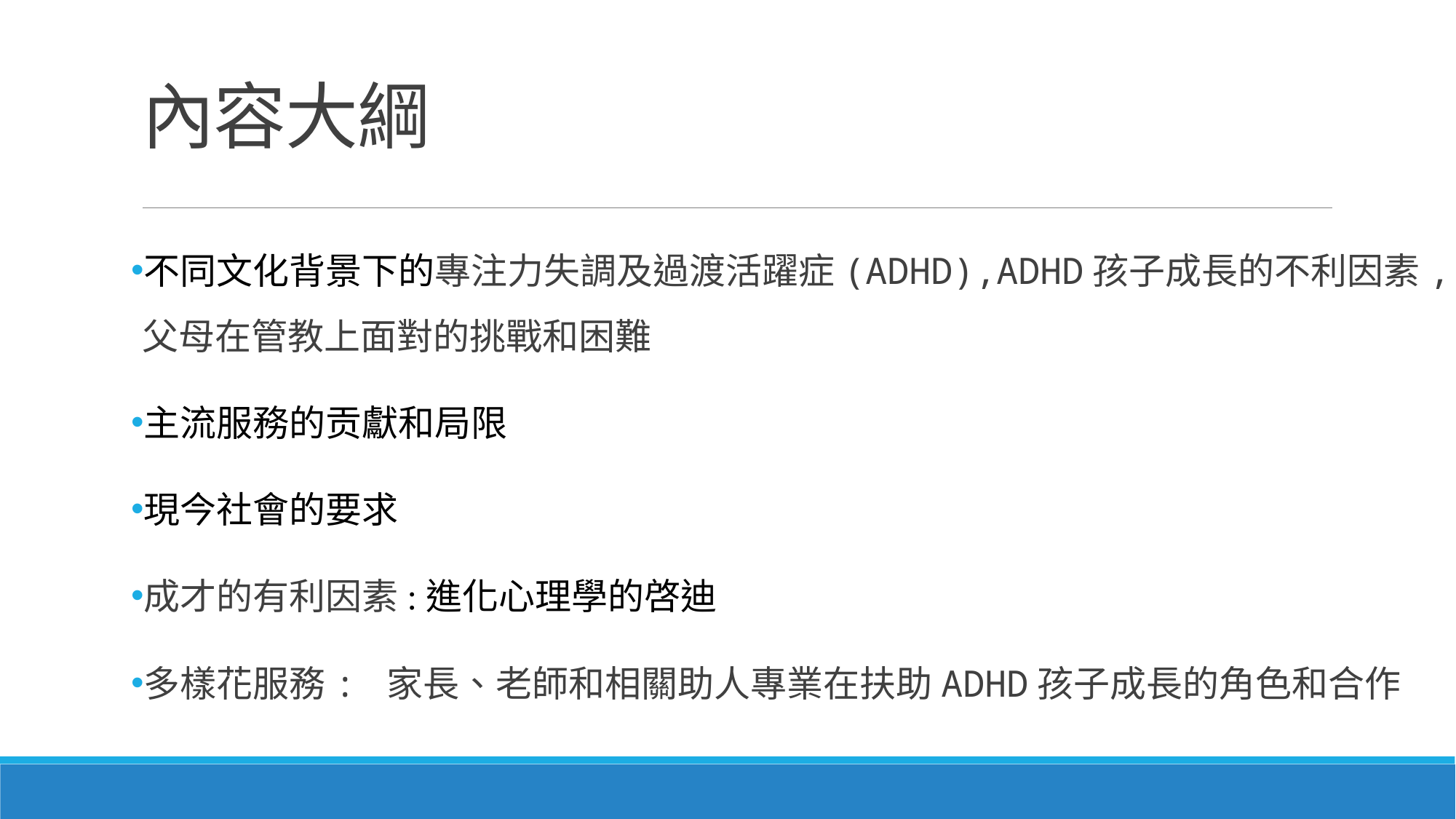

# 內容大綱
不同文化背景下的專注力失調及過渡活躍症(ADHD),ADHD孩子成長的不利因素,父母在管教上面對的挑戰和困難
主流服務的贡獻和局限
現今社會的要求
成才的有利因素:進化心理學的啓迪
多樣花服務: 家長、老師和相關助人專業在扶助ADHD孩子成長的角色和合作